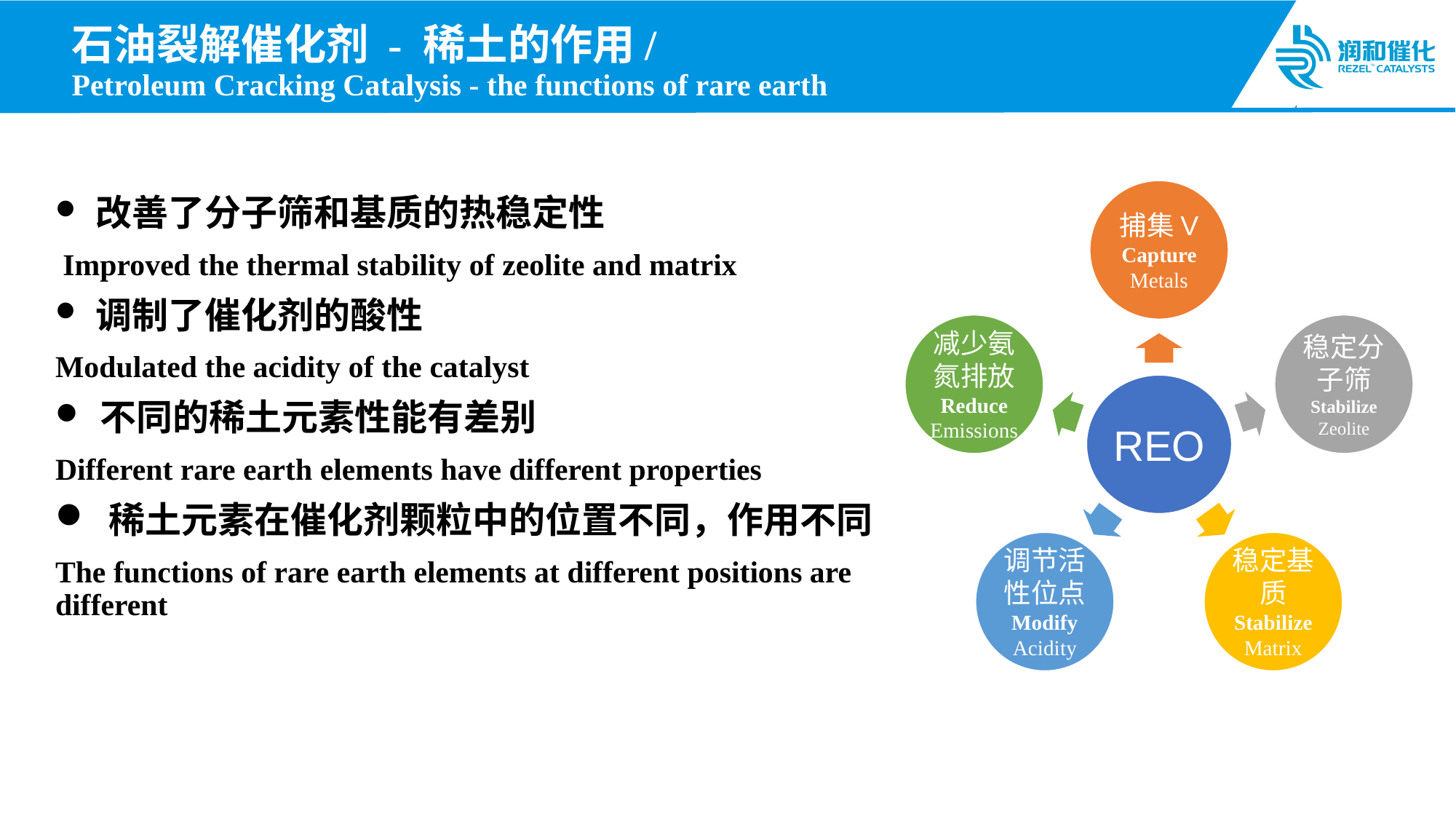

# 石油裂解催化剂 - 稀土的作用/ Petroleum Cracking Catalysis - the functions of rare earth
REO

捕集V
Capture
Metals

稳定分子筛
Stabilize
Zeolite

稳定基质
Stabilize
Matrix

调节活性位点
Modify
Acidity

减少氨氮排放
Reduce
Emissions
 改善了分子筛和基质的热稳定性
 Improved the thermal stability of zeolite and matrix
 调制了催化剂的酸性
Modulated the acidity of the catalyst
 不同的稀土元素性能有差别
Different rare earth elements have different properties
 稀土元素在催化剂颗粒中的位置不同，作用不同
The functions of rare earth elements at different positions are different